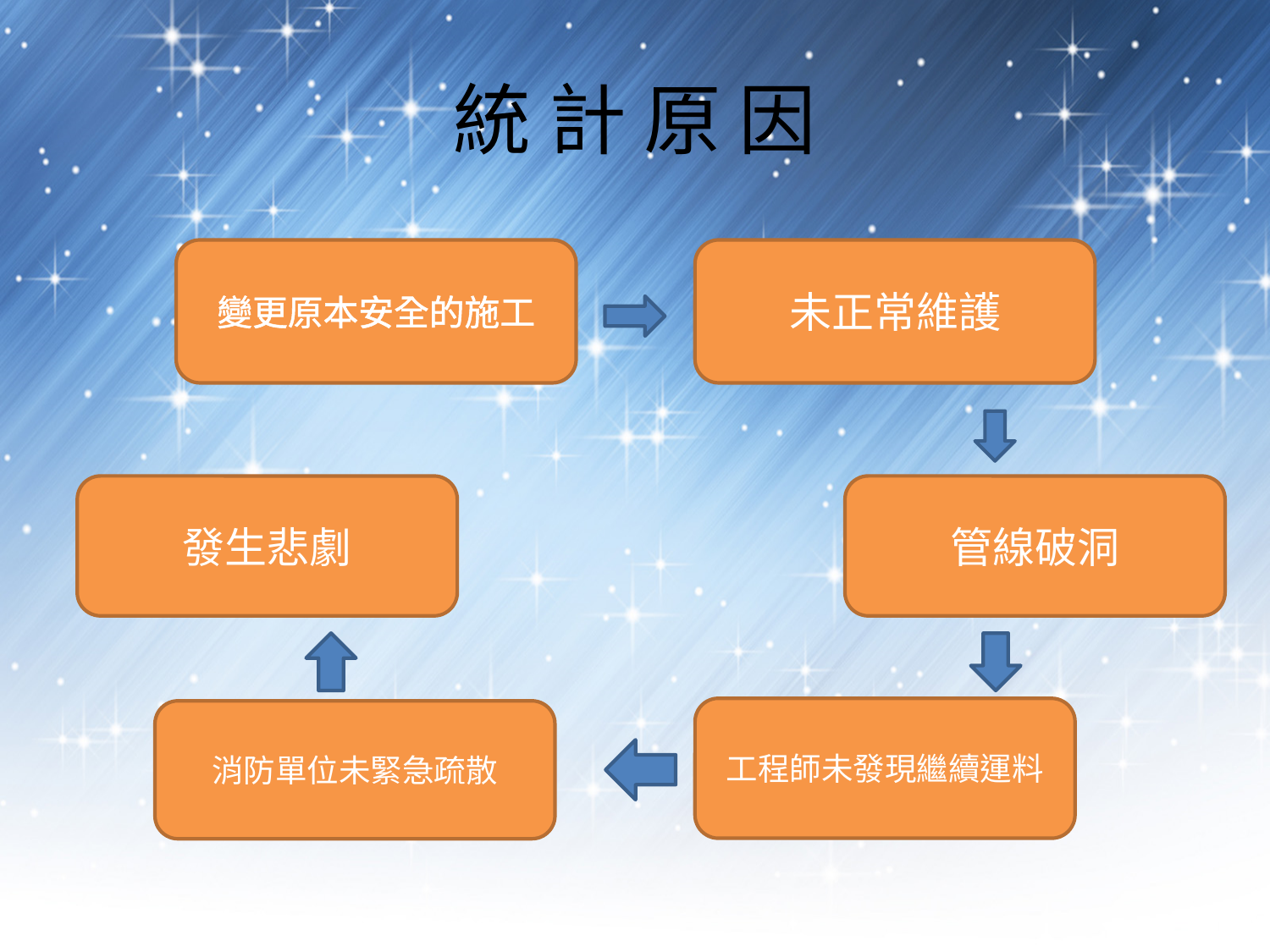

# 統 計 原 因

變更原本安全的施工
未正常維護

發生悲劇
管線破洞

工程師未發現繼續運料
消防單位未緊急疏散